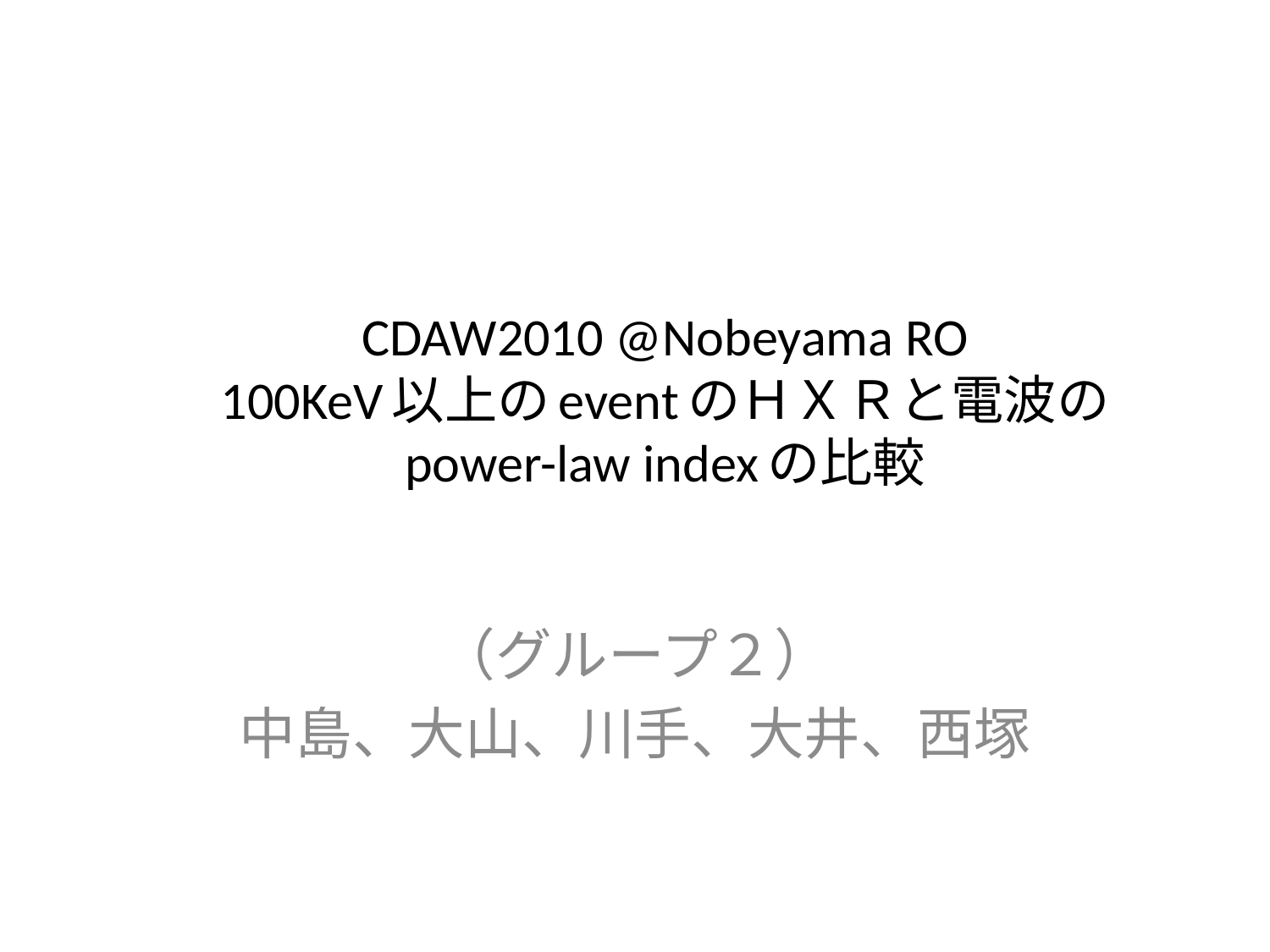

# CDAW2010 @Nobeyama RO 100KeV以上のeventのＨＸＲと電波の power-law indexの比較
（グループ２）
中島、大山、川手、大井、西塚